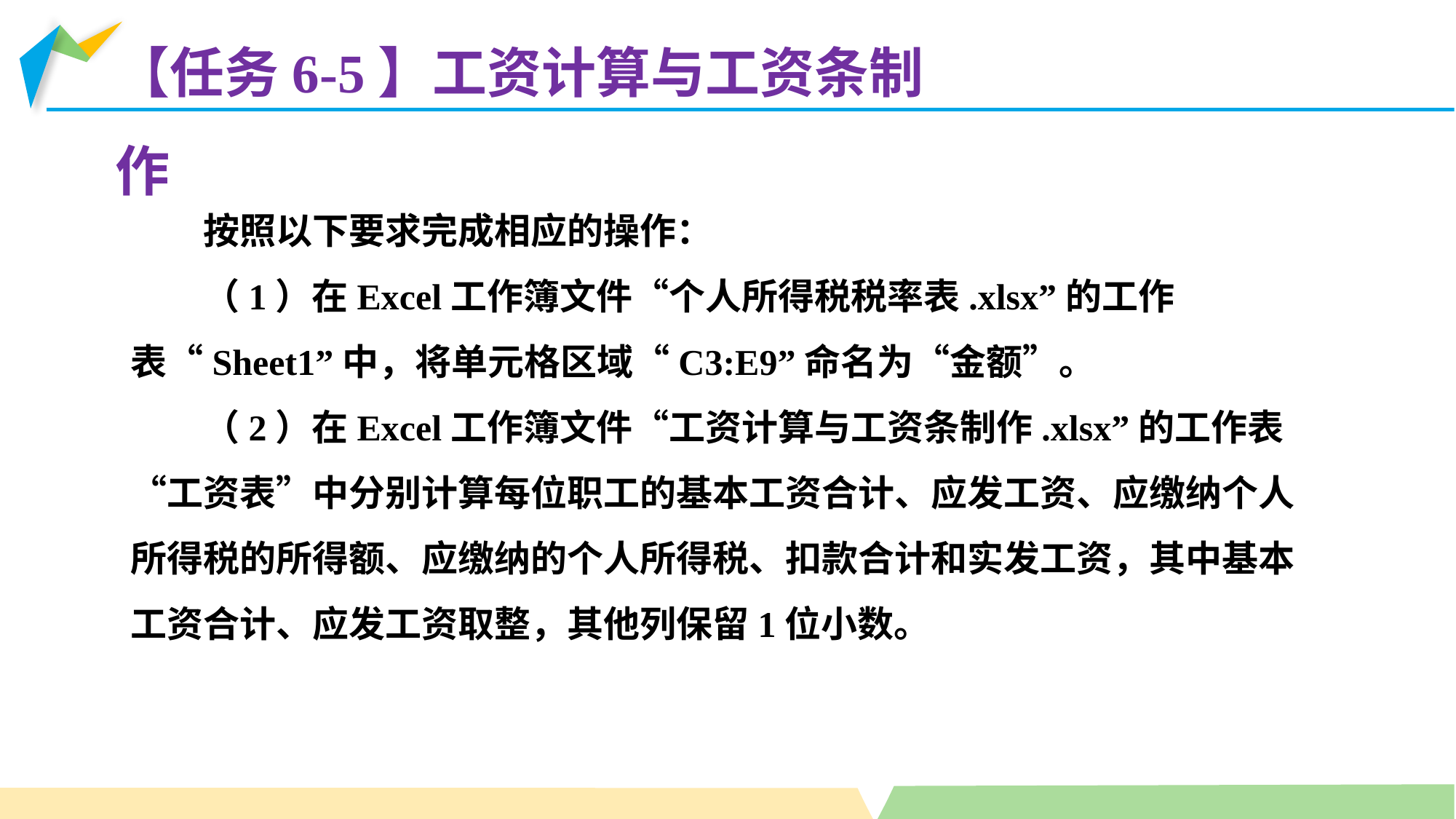

【任务6-5】工资计算与工资条制作
按照以下要求完成相应的操作：
（1）在Excel工作簿文件“个人所得税税率表.xlsx”的工作表“Sheet1”中，将单元格区域“C3:E9”命名为“金额”。
（2）在Excel工作簿文件“工资计算与工资条制作.xlsx”的工作表“工资表”中分别计算每位职工的基本工资合计、应发工资、应缴纳个人所得税的所得额、应缴纳的个人所得税、扣款合计和实发工资，其中基本工资合计、应发工资取整，其他列保留1位小数。